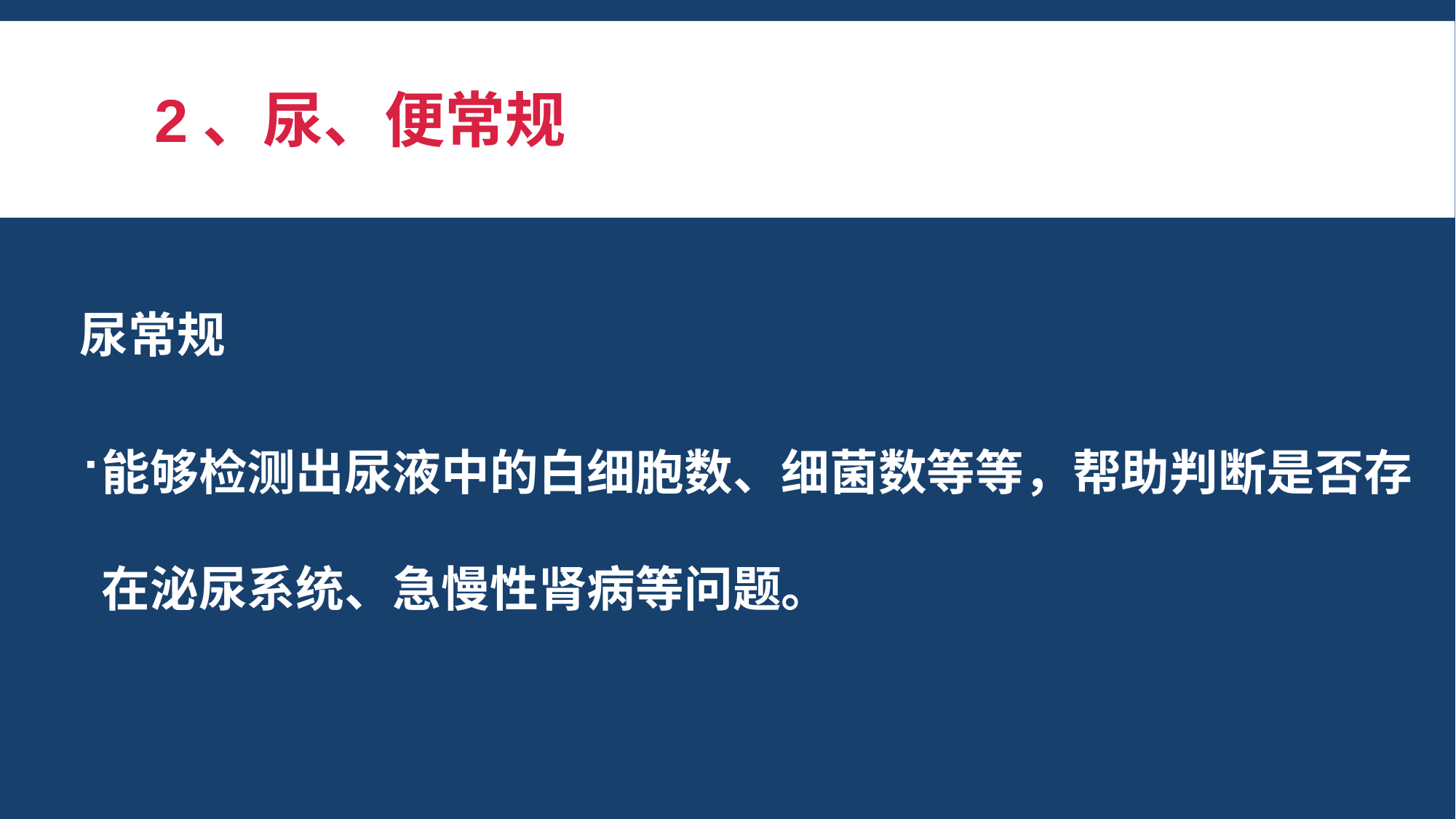

# 2、尿、便常规
尿常规
能够检测出尿液中的白细胞数、细菌数等等，帮助判断是否存在泌尿系统、急慢性肾病等问题。